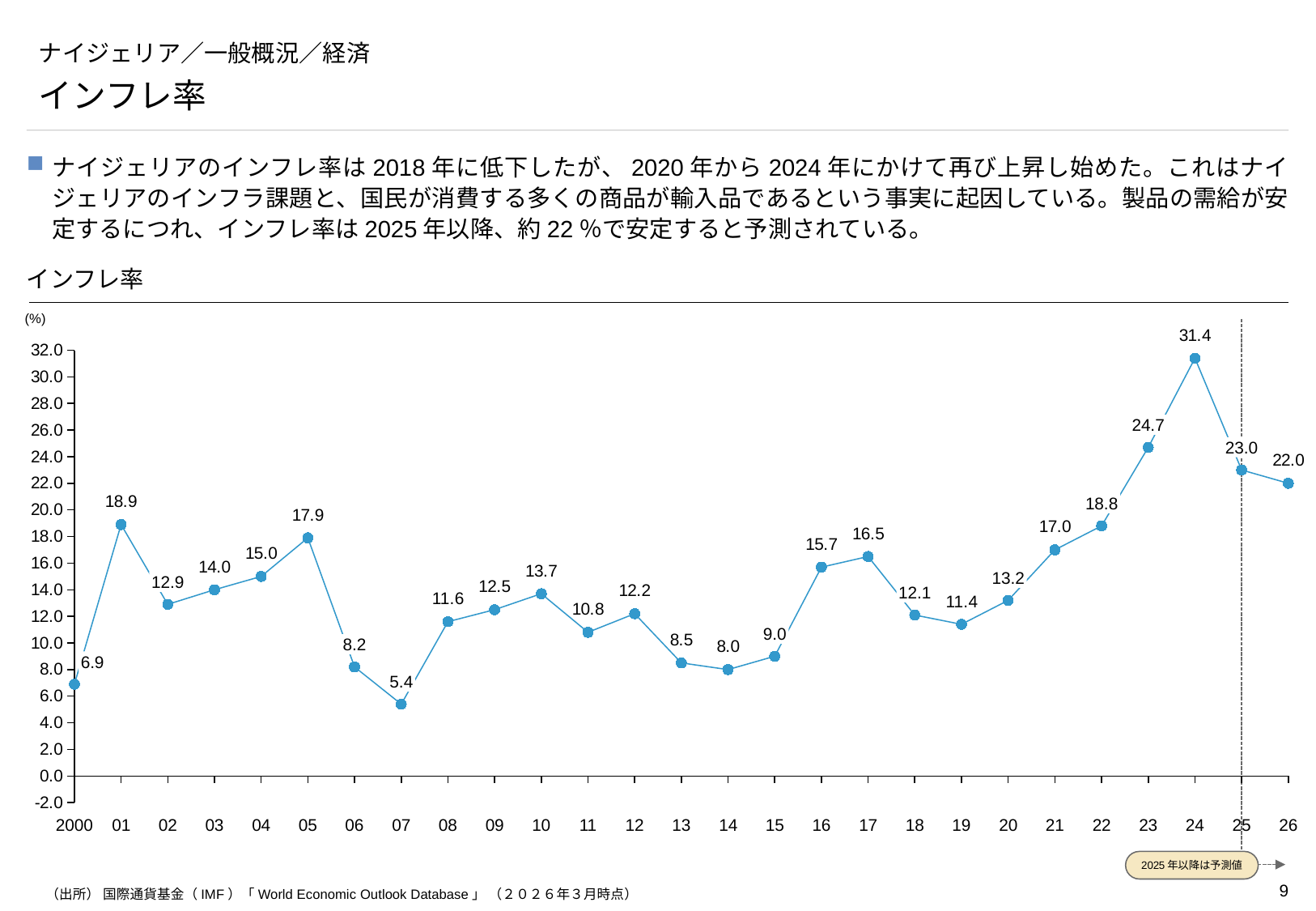

# ナイジェリア／一般概況／経済
インフレ率
ナイジェリアのインフレ率は2018年に低下したが、2020年から2024年にかけて再び上昇し始めた。これはナイジェリアのインフラ課題と、国民が消費する多くの商品が輸入品であるという事実に起因している。製品の需給が安定するにつれ、インフレ率は2025年以降、約22％で安定すると予測されている。
インフレ率

### Chart

| Category |  |
|---|---|
(%)

2025年以降は予測値
24.7
23.0
18.8
13.2
12.9
12.1
9.0
8.2
6.9
5.4
2000
01
02
03
04
05
06
07
08
09
10
11
12
13
14
15
16
17
18
19
20
21
22
23
24
25
26
（出所） 国際通貨基金（IMF）「World Economic Outlook Database」 （２０２６年３月時点）